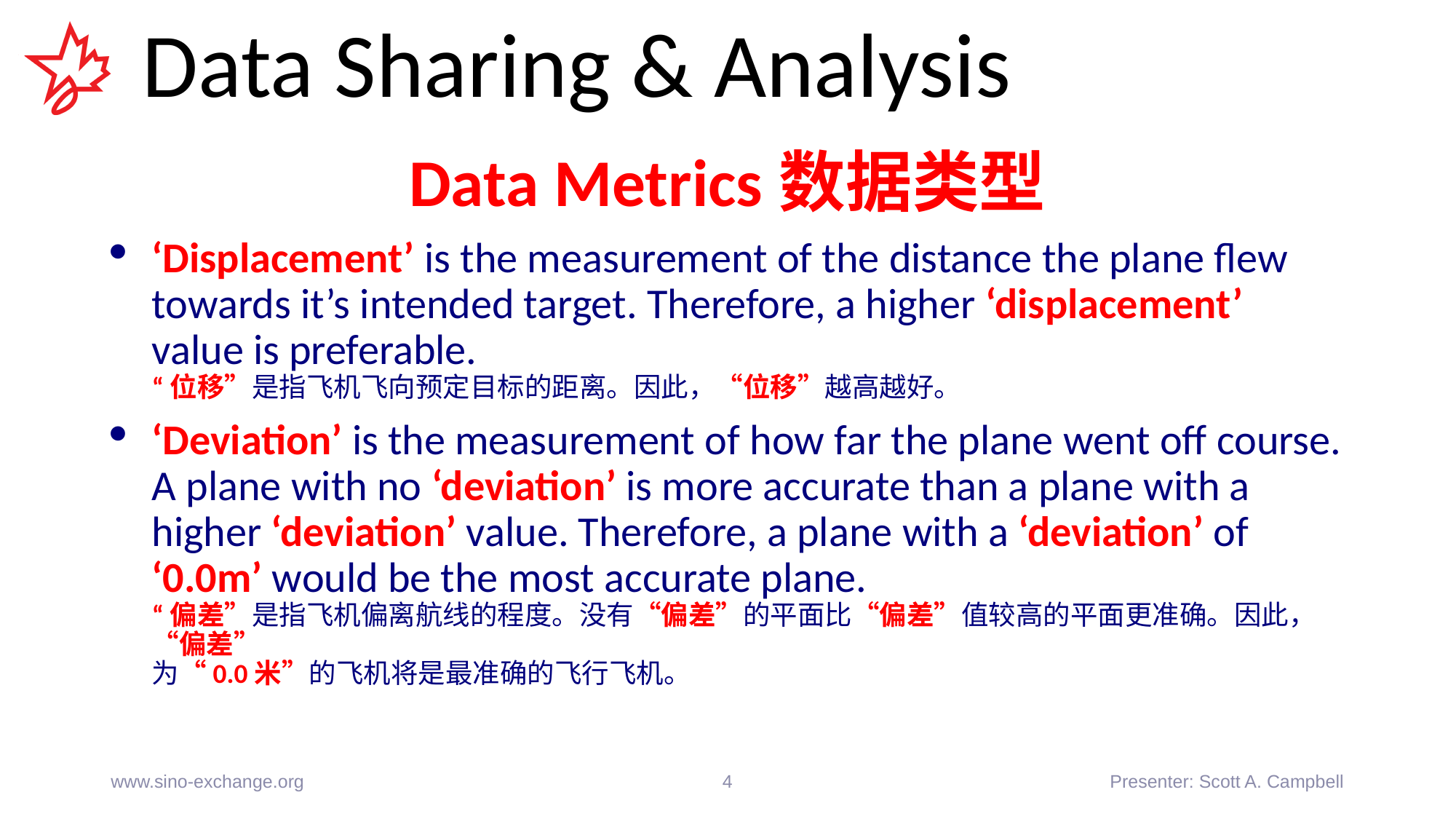

# Data Sharing & Analysis
Data Metrics数据类型
‘Displacement’ is the measurement of the distance the plane flew towards it’s intended target. Therefore, a higher ‘displacement’ value is preferable.
“位移”是指飞机飞向预定目标的距离。因此，“位移”越高越好。
‘Deviation’ is the measurement of how far the plane went off course. A plane with no ‘deviation’ is more accurate than a plane with a higher ‘deviation’ value. Therefore, a plane with a ‘deviation’ of ‘0.0m’ would be the most accurate plane.
“偏差”是指飞机偏离航线的程度。没有“偏差”的平面比“偏差”值较高的平面更准确。因此，“偏差”
为“0.0米”的飞机将是最准确的飞行飞机。
www.sino-exchange.org
4
Presenter: Scott A. Campbell